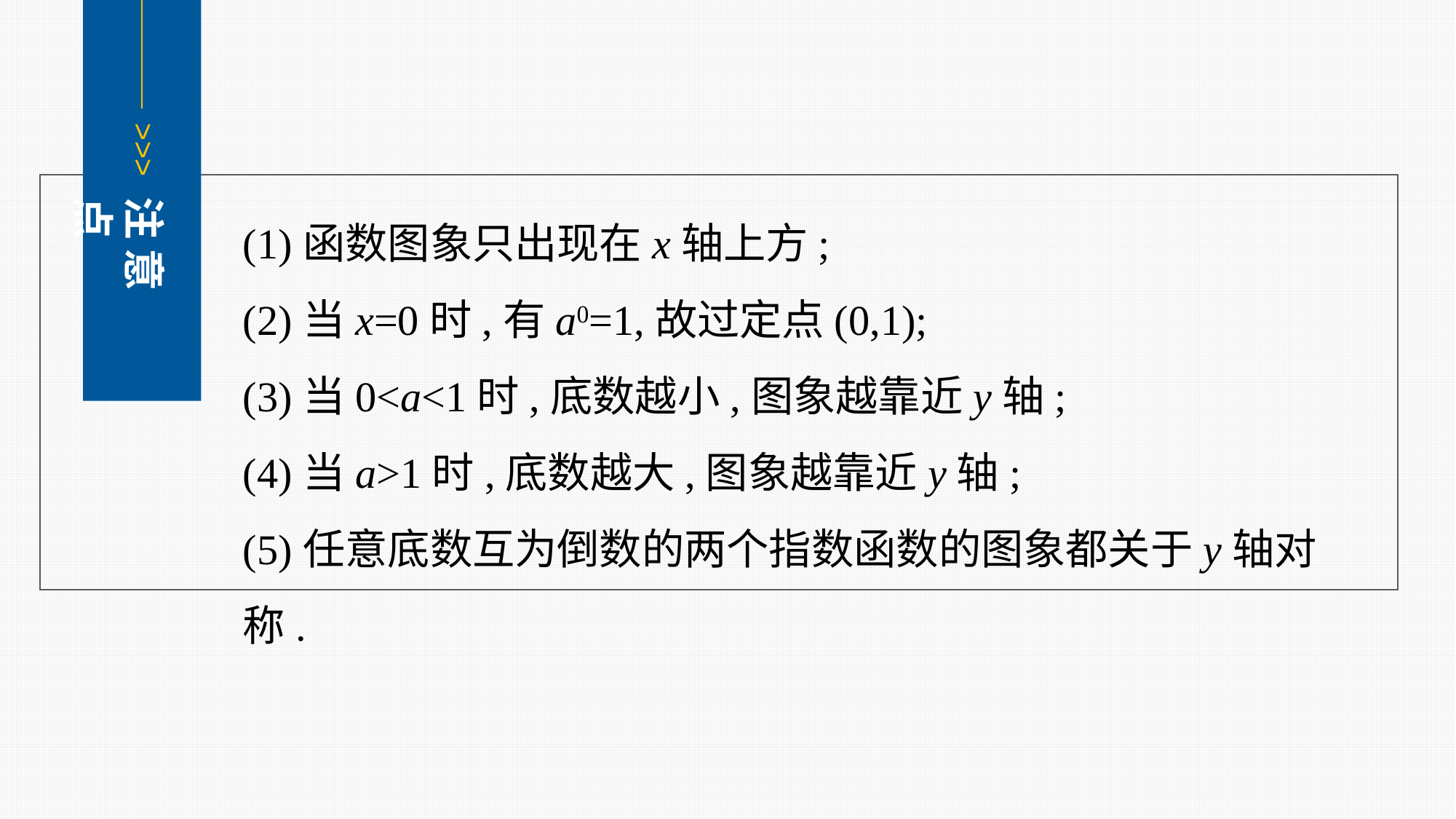

<<<
注 意 点

(1)函数图象只出现在x轴上方;
(2)当x=0时,有a0=1,故过定点(0,1);
(3)当0<a<1时,底数越小,图象越靠近y轴;
(4)当a>1时,底数越大,图象越靠近y轴;
(5)任意底数互为倒数的两个指数函数的图象都关于y轴对称.